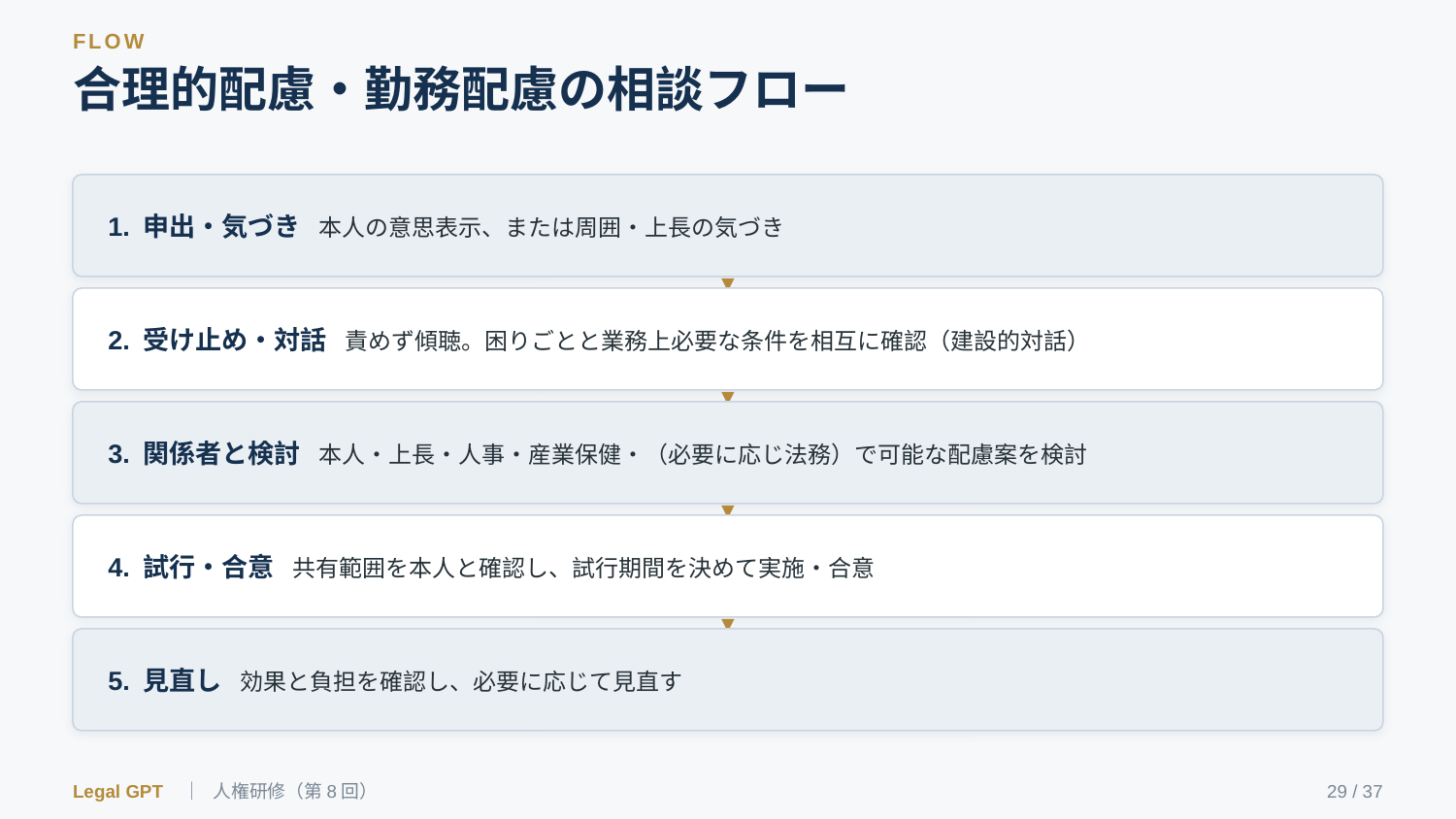

FLOW
合理的配慮・勤務配慮の相談フロー

1. 申出・気づき   本人の意思表示、または周囲・上長の気づき
▼

2. 受け止め・対話   責めず傾聴。困りごとと業務上必要な条件を相互に確認（建設的対話）
▼

3. 関係者と検討   本人・上長・人事・産業保健・（必要に応じ法務）で可能な配慮案を検討
▼

4. 試行・合意   共有範囲を本人と確認し、試行期間を決めて実施・合意
▼

5. 見直し   効果と負担を確認し、必要に応じて見直す
Legal GPT   ｜   人権研修（第8回）
29 / 37